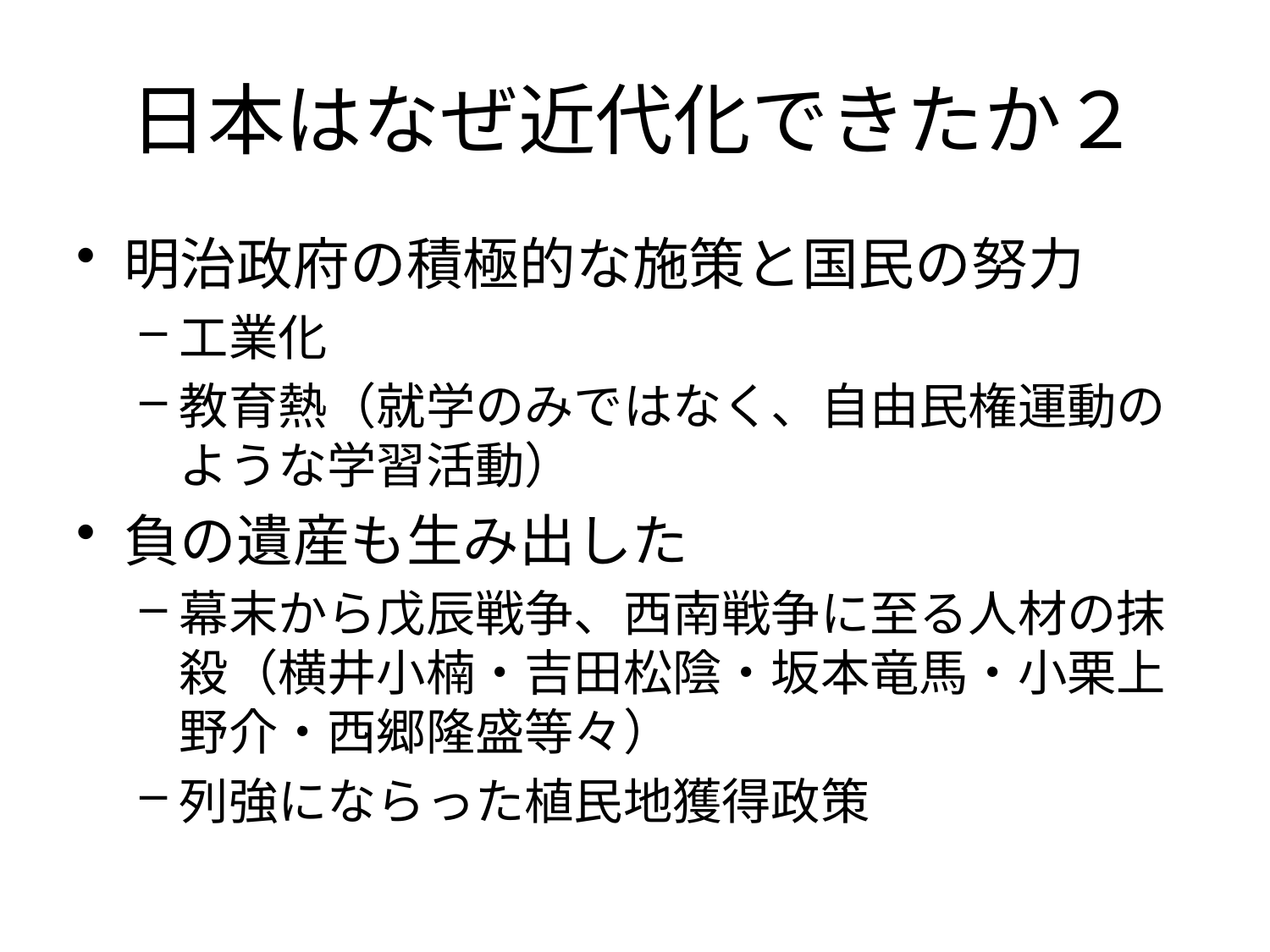

# 日本はなぜ近代化できたか２
明治政府の積極的な施策と国民の努力
工業化
教育熱（就学のみではなく、自由民権運動のような学習活動）
負の遺産も生み出した
幕末から戊辰戦争、西南戦争に至る人材の抹殺（横井小楠・吉田松陰・坂本竜馬・小栗上野介・西郷隆盛等々）
列強にならった植民地獲得政策